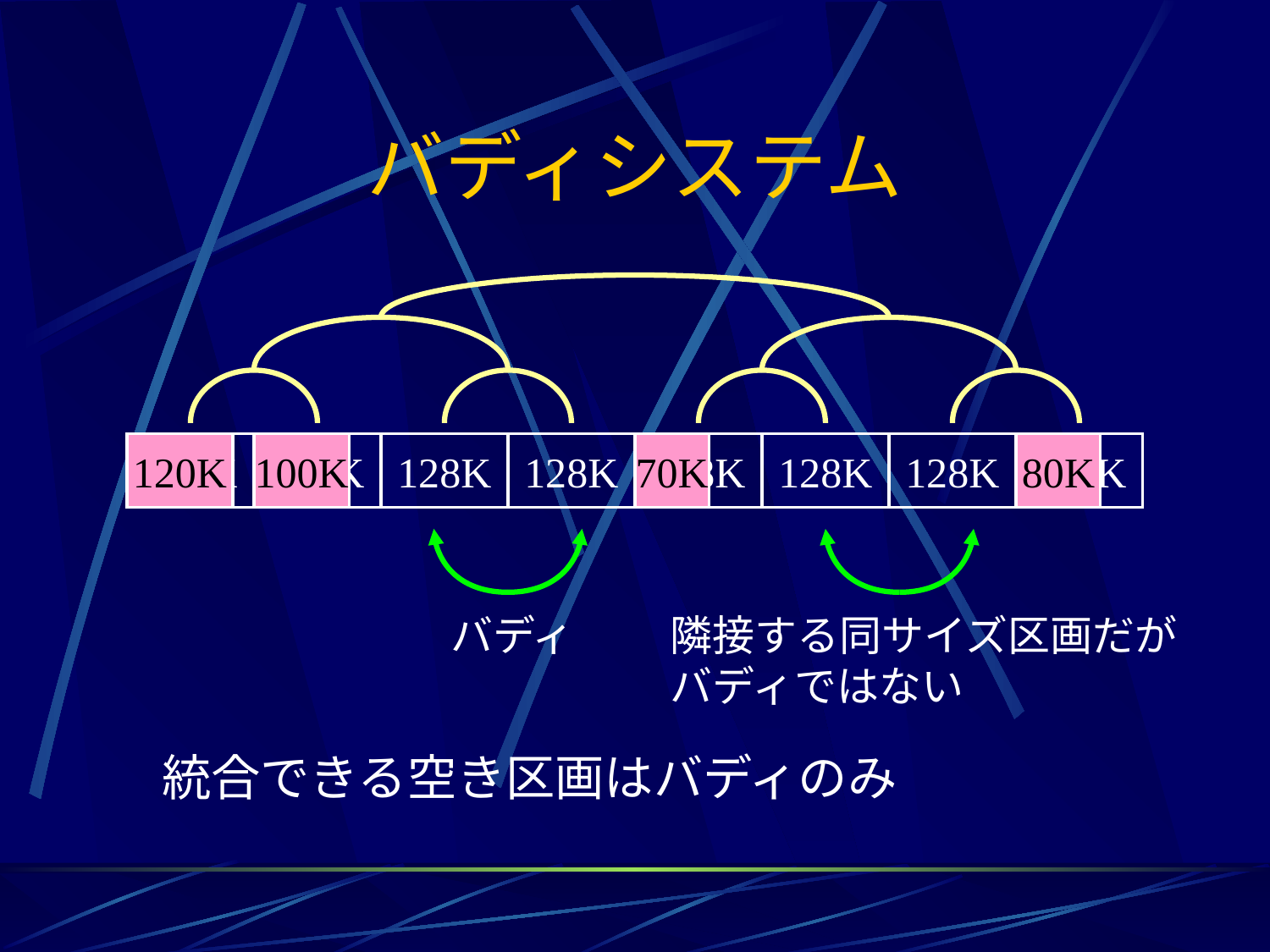

# バディシステム

128K
120K
128K
100K
128K
128K
128K
70K
128K
128K
128K
80K

バディ

隣接する同サイズ区画だが
バディではない
統合できる空き区画はバディのみ